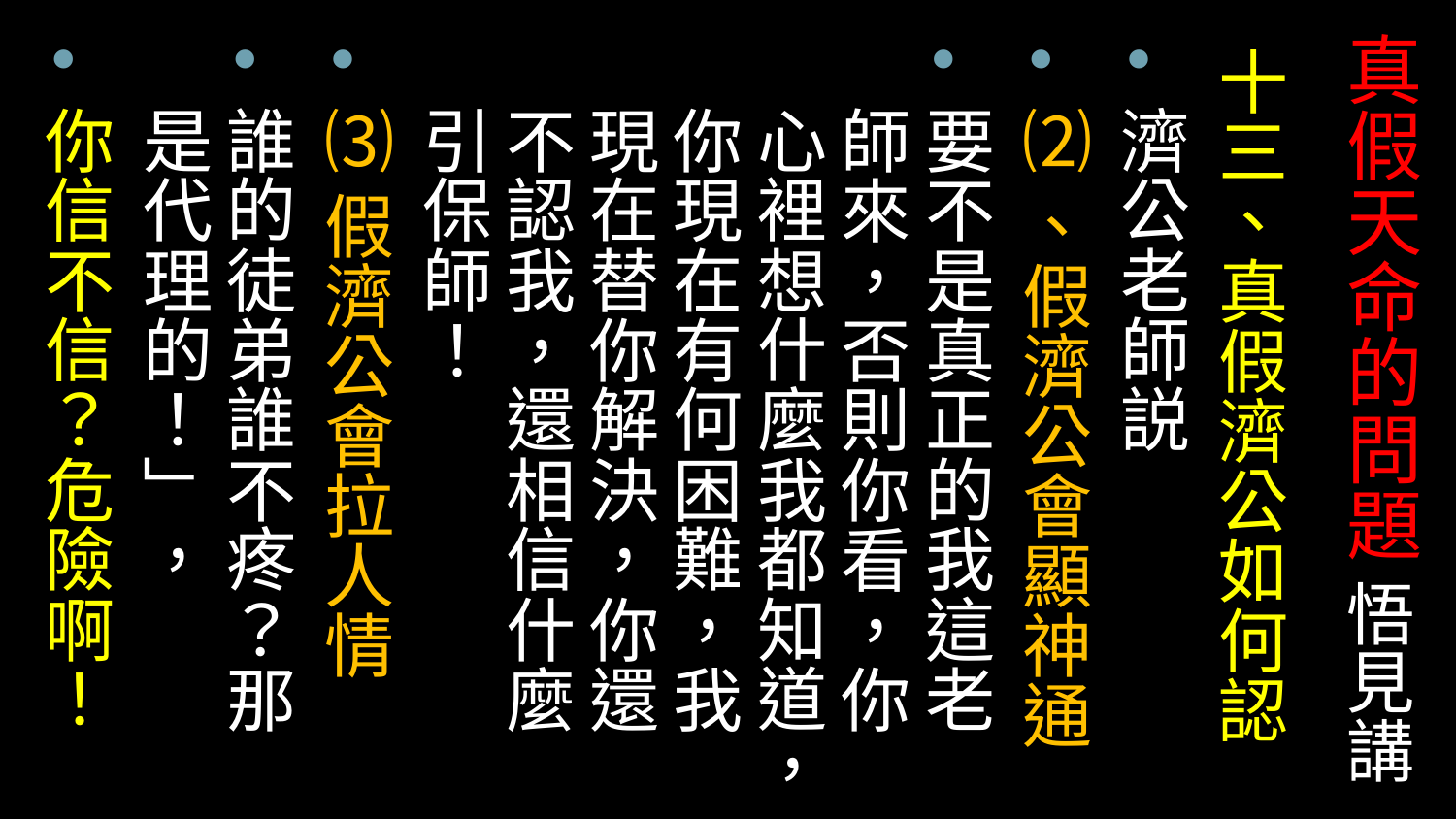

# 真假天命的問題 悟見講
十三、真假濟公如何認
濟公老師説
⑵、假濟公會顯神通
要不是真正的我這老師來，否則你看，你心裡想什麼我都知道，你現在有何困難，我現在替你解決，你還不認我，還相信什麼引保師！
⑶假濟公會拉人情
誰的徒弟誰不疼？那是代理的！」，
你信不信？危險啊！